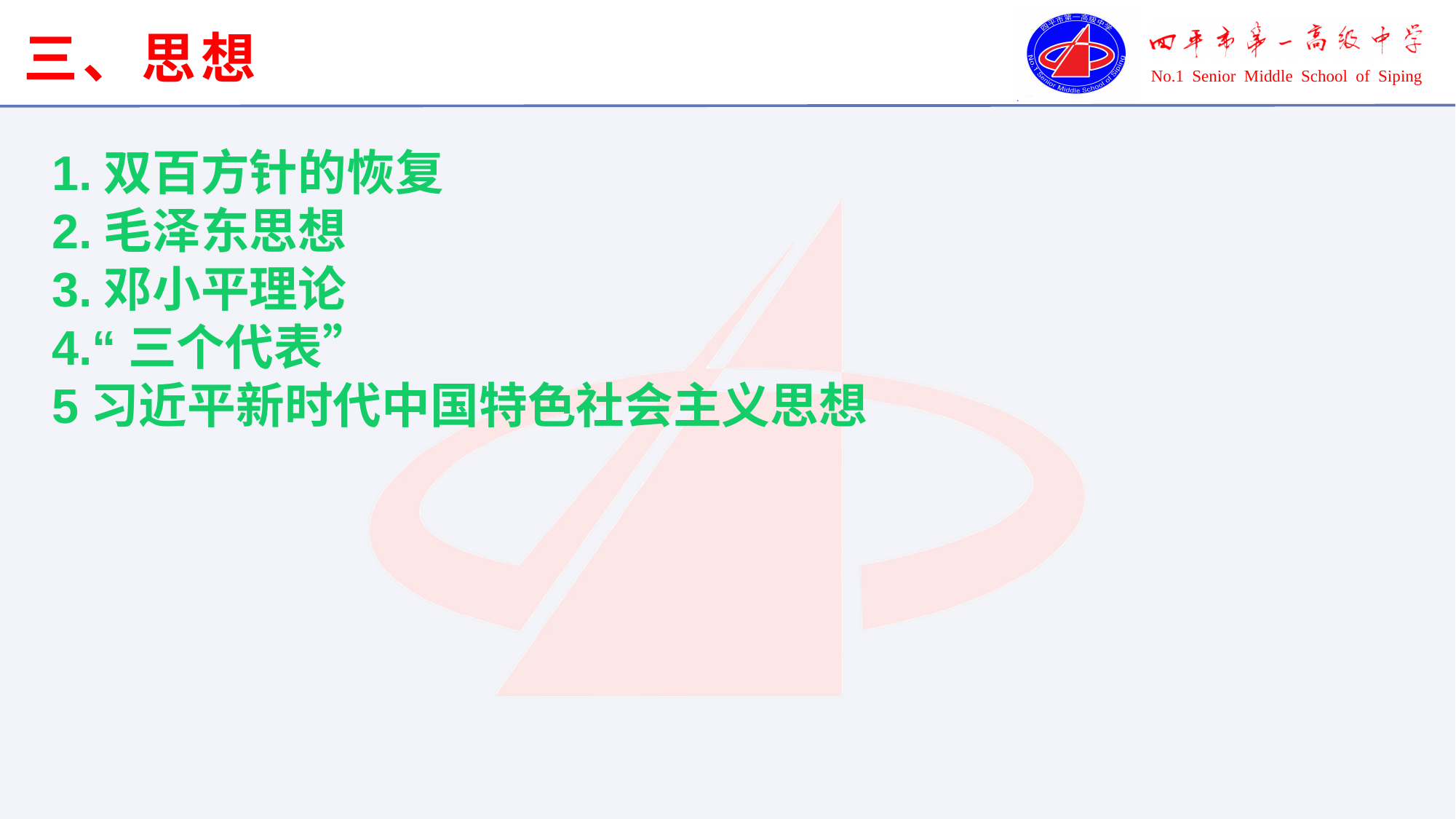

# 三、思想
1.双百方针的恢复
2.毛泽东思想
3.邓小平理论
4.“三个代表”
5习近平新时代中国特色社会主义思想